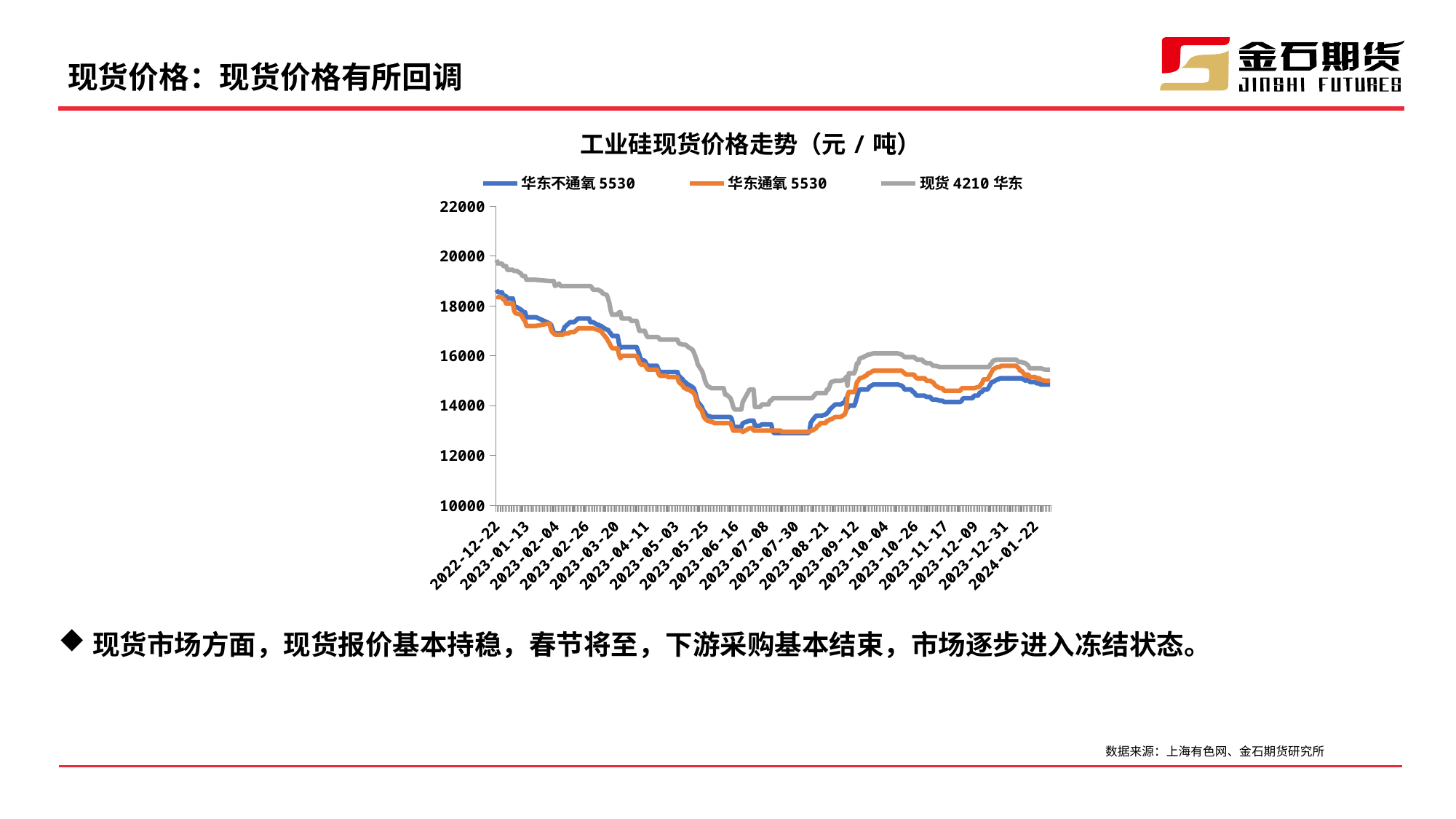

# 现货价格：现货价格有所回调
工业硅现货价格走势（元/吨）

### Chart

| Category | 华东不通氧5530 | 华东通氧5530 | 现货4210华东 |
|---|---|---|---|
| 45324 | 14850.0 | 15000.0 | 15450.0 |
| 45323 | 14850.0 | 15000.0 | 15450.0 |
| 45322 | 14850.0 | 15000.0 | 15450.0 |
| 45321 | 14850.0 | 15000.0 | 15450.0 |
| 45320 | 14850.0 | 15000.0 | 15450.0 |
| 45317 | 14850.0 | 15050.0 | 15500.0 |
| 45316 | 14900.0 | 15100.0 | 15500.0 |
| 45315 | 14900.0 | 15100.0 | 15500.0 |
| 45314 | 14900.0 | 15100.0 | 15500.0 |
| 45313 | 14950.0 | 15150.0 | 15500.0 |
| 45310 | 14950.0 | 15150.0 | 15500.0 |
| 45309 | 14950.0 | 15150.0 | 15500.0 |
| 45308 | 15050.0 | 15250.0 | 15600.0 |
| 45307 | 15100.0 | 15250.0 | 15650.0 |
| 45306 | 15000.0 | 15200.0 | 15700.0 |
| 45303 | 15100.0 | 15400.0 | 15750.0 |
| 45302 | 15100.0 | 15400.0 | 15750.0 |
| 45301 | 15100.0 | 15500.0 | 15750.0 |
| 45300 | 15100.0 | 15550.0 | 15800.0 |
| 45299 | 15100.0 | 15600.0 | 15850.0 |
| 45296 | 15100.0 | 15600.0 | 15850.0 |
| 45295 | 15100.0 | 15600.0 | 15850.0 |
| 45294 | 15100.0 | 15600.0 | 15850.0 |
| 45293 | 15100.0 | 15600.0 | 15850.0 |
| 45289 | 15100.0 | 15600.0 | 15850.0 |
| 45288 | 15100.0 | 15600.0 | 15850.0 |
| 45287 | 15100.0 | 15550.0 | 15850.0 |
| 45286 | 15050.0 | 15550.0 | 15850.0 |
| 45285 | 15050.0 | 15550.0 | 15850.0 |
| 45282 | 14950.0 | 15450.0 | 15800.0 |
| 45281 | 14950.0 | 15350.0 | 15700.0 |
| 45280 | 14850.0 | 15250.0 | 15650.0 |
| 45279 | 14750.0 | 15150.0 | 15550.0 |
| 45278 | 14650.0 | 15050.0 | 15550.0 |
| 45275 | 14650.0 | 15050.0 | 15550.0 |
| 45274 | 14550.0 | 14900.0 | 15550.0 |
| 45273 | 14550.0 | 14850.0 | 15550.0 |
| 45272 | 14500.0 | 14750.0 | 15550.0 |
| 45271 | 14400.0 | 14750.0 | 15550.0 |
| 45268 | 14400.0 | 14700.0 | 15550.0 |
| 45267 | 14300.0 | 14700.0 | 15550.0 |
| 45266 | 14300.0 | 14700.0 | 15550.0 |
| 45265 | 14300.0 | 14700.0 | 15550.0 |
| 45264 | 14300.0 | 14700.0 | 15550.0 |
| 45261 | 14300.0 | 14700.0 | 15550.0 |
| 45260 | 14300.0 | 14700.0 | 15550.0 |
| 45259 | 14200.0 | 14700.0 | 15550.0 |
| 45258 | 14150.0 | 14600.0 | 15550.0 |
| 45257 | 14150.0 | 14600.0 | 15550.0 |
| 45254 | 14150.0 | 14600.0 | 15550.0 |
| 45253 | 14150.0 | 14600.0 | 15550.0 |
| 45252 | 14150.0 | 14600.0 | 15550.0 |
| 45251 | 14150.0 | 14600.0 | 15550.0 |
| 45250 | 14150.0 | 14600.0 | 15550.0 |
| 45247 | 14150.0 | 14600.0 | 15550.0 |
| 45246 | 14150.0 | 14600.0 | 15550.0 |
| 45245 | 14200.0 | 14700.0 | 15550.0 |
| 45244 | 14200.0 | 14700.0 | 15550.0 |
| 45243 | 14200.0 | 14700.0 | 15550.0 |
| 45240 | 14250.0 | 14800.0 | 15600.0 |
| 45239 | 14250.0 | 14850.0 | 15600.0 |
| 45238 | 14250.0 | 14950.0 | 15600.0 |
| 45237 | 14250.0 | 14950.0 | 15650.0 |
| 45236 | 14350.0 | 15000.0 | 15700.0 |
| 45233 | 14350.0 | 15000.0 | 15700.0 |
| 45232 | 14400.0 | 15100.0 | 15750.0 |
| 45231 | 14400.0 | 15100.0 | 15750.0 |
| 45230 | 14400.0 | 15100.0 | 15850.0 |
| 45229 | 14400.0 | 15100.0 | 15850.0 |
| 45226 | 14400.0 | 15100.0 | 15850.0 |
| 45225 | 14450.0 | 15150.0 | 15900.0 |
| 45224 | 14550.0 | 15250.0 | 15950.0 |
| 45223 | 14550.0 | 15250.0 | 15950.0 |
| 45222 | 14650.0 | 15250.0 | 15950.0 |
| 45219 | 14650.0 | 15250.0 | 15950.0 |
| 45218 | 14650.0 | 15250.0 | 15950.0 |
| 45217 | 14650.0 | 15300.0 | 15950.0 |
| 45216 | 14750.0 | 15350.0 | 16000.0 |
| 45215 | 14800.0 | 15400.0 | 16050.0 |
| 45212 | 14850.0 | 15400.0 | 16100.0 |
| 45211 | 14850.0 | 15400.0 | 16100.0 |
| 45210 | 14850.0 | 15400.0 | 16100.0 |
| 45209 | 14850.0 | 15400.0 | 16100.0 |
| 45208 | 14850.0 | 15400.0 | 16100.0 |
| 45197 | 14850.0 | 15400.0 | 16100.0 |
| 45196 | 14850.0 | 15400.0 | 16100.0 |
| 45195 | 14850.0 | 15400.0 | 16100.0 |
| 45194 | 14850.0 | 15400.0 | 16100.0 |
| 45191 | 14750.0 | 15300.0 | 16050.0 |
| 45190 | 14650.0 | 15300.0 | 16050.0 |
| 45189 | 14650.0 | 15200.0 | 16000.0 |
| 45188 | 14650.0 | 15200.0 | 16000.0 |
| 45187 | 14650.0 | 15150.0 | 15950.0 |
| 45184 | 14650.0 | 15100.0 | 15900.0 |
| 45183 | 14550.0 | 15000.0 | 15700.0 |
| 45182 | 14350.0 | 14950.0 | 15700.0 |
| 45181 | 14150.0 | 14700.0 | 15450.0 |
| 45180 | 14000.0 | 14550.0 | 15300.0 |
| 45177 | 14000.0 | 14550.0 | 15300.0 |
| 45176 | 14000.0 | 14550.0 | 15300.0 |
| 45175 | 13900.0 | 14400.0 | 14800.0 |
| 45174 | 14300.0 | 13800.0 | 15150.0 |
| 45173 | 14150.0 | 13650.0 | 15050.0 |
| 45170 | 14050.0 | 13550.0 | 15000.0 |
| 45169 | 14050.0 | 13550.0 | 15000.0 |
| 45168 | 14050.0 | 13550.0 | 15000.0 |
| 45167 | 14050.0 | 13550.0 | 15000.0 |
| 45166 | 14050.0 | 13550.0 | 15000.0 |
| 45163 | 13900.0 | 13450.0 | 14950.0 |
| 45162 | 13850.0 | 13450.0 | 14800.0 |
| 45161 | 13750.0 | 13400.0 | 14650.0 |
| 45160 | 13700.0 | 13400.0 | 14650.0 |
| 45159 | 13650.0 | 13300.0 | 14500.0 |
| 45156 | 13600.0 | 13300.0 | 14500.0 |
| 45155 | 13600.0 | 13300.0 | 14500.0 |
| 45154 | 13600.0 | 13200.0 | 14500.0 |
| 45153 | 13600.0 | 13200.0 | 14500.0 |
| 45152 | 13600.0 | 13100.0 | 14500.0 |
| 45149 | 13400.0 | 13000.0 | 14300.0 |
| 45148 | 13300.0 | 13000.0 | 14300.0 |
| 45147 | 12950.0 | 12950.0 | 14300.0 |
| 45146 | 12900.0 | 12950.0 | 14300.0 |
| 45145 | 12900.0 | 12950.0 | 14300.0 |
| 45142 | 12900.0 | 12950.0 | 14300.0 |
| 45141 | 12900.0 | 12950.0 | 14300.0 |
| 45140 | 12900.0 | 12950.0 | 14300.0 |
| 45139 | 12900.0 | 12950.0 | 14300.0 |
| 45138 | 12900.0 | 12950.0 | 14300.0 |
| 45135 | 12900.0 | 12950.0 | 14300.0 |
| 45134 | 12900.0 | 12950.0 | 14300.0 |
| 45133 | 12900.0 | 12950.0 | 14300.0 |
| 45132 | 12900.0 | 12950.0 | 14300.0 |
| 45131 | 12900.0 | 12950.0 | 14300.0 |
| 45128 | 12900.0 | 12950.0 | 14300.0 |
| 45127 | 12900.0 | 12950.0 | 14300.0 |
| 45126 | 12900.0 | 13000.0 | 14300.0 |
| 45125 | 12900.0 | 13000.0 | 14300.0 |
| 45124 | 12900.0 | 13000.0 | 14300.0 |
| 45121 | 12900.0 | 13000.0 | 14300.0 |
| 45120 | 13000.0 | 13000.0 | 14300.0 |
| 45119 | 13250.0 | 13000.0 | 14200.0 |
| 45118 | 13250.0 | 13000.0 | 14200.0 |
| 45117 | 13250.0 | 13000.0 | 14050.0 |
| 45114 | 13250.0 | 13000.0 | 14050.0 |
| 45113 | 13250.0 | 13000.0 | 14050.0 |
| 45112 | 13250.0 | 13000.0 | 14050.0 |
| 45111 | 13200.0 | 13000.0 | 13950.0 |
| 45110 | 13200.0 | 13000.0 | 13950.0 |
| 45107 | 13200.0 | 13000.0 | 13950.0 |
| 45106 | 13400.0 | 13000.0 | 14650.0 |
| 45105 | 13400.0 | 13100.0 | 14650.0 |
| 45104 | 13400.0 | 13100.0 | 14650.0 |
| 45103 | 13400.0 | 13100.0 | 14650.0 |
| 45098 | 13300.0 | 12950.0 | 14150.0 |
| 45097 | 13150.0 | 13000.0 | 13850.0 |
| 45096 | 13150.0 | 13000.0 | 13850.0 |
| 45093 | 13150.0 | 13000.0 | 13850.0 |
| 45092 | 13150.0 | 13000.0 | 13850.0 |
| 45091 | 13200.0 | 13000.0 | 13950.0 |
| 45090 | 13450.0 | 13150.0 | 14150.0 |
| 45089 | 13550.0 | 13300.0 | 14300.0 |
| 45086 | 13550.0 | 13300.0 | 14450.0 |
| 45085 | 13550.0 | 13300.0 | 14450.0 |
| 45084 | 13550.0 | 13300.0 | 14700.0 |
| 45083 | 13550.0 | 13300.0 | 14700.0 |
| 45082 | 13550.0 | 13300.0 | 14700.0 |
| 45079 | 13550.0 | 13300.0 | 14700.0 |
| 45078 | 13550.0 | 13300.0 | 14700.0 |
| 45077 | 13550.0 | 13300.0 | 14700.0 |
| 45076 | 13550.0 | 13350.0 | 14700.0 |
| 45075 | 13550.0 | 13350.0 | 14700.0 |
| 45072 | 13600.0 | 13400.0 | 14800.0 |
| 45071 | 13650.0 | 13450.0 | 14900.0 |
| 45070 | 13750.0 | 13500.0 | 15050.0 |
| 45069 | 13800.0 | 13600.0 | 15250.0 |
| 45068 | 13950.0 | 13800.0 | 15400.0 |
| 45065 | 14150.0 | 14000.0 | 15650.0 |
| 45064 | 14350.0 | 14200.0 | 15850.0 |
| 45063 | 14550.0 | 14400.0 | 16000.0 |
| 45062 | 14700.0 | 14500.0 | 16150.0 |
| 45061 | 14750.0 | 14550.0 | 16250.0 |
| 45058 | 14850.0 | 14650.0 | 16350.0 |
| 45057 | 14850.0 | 14650.0 | 16400.0 |
| 45056 | 14950.0 | 14700.0 | 16450.0 |
| 45055 | 14950.0 | 14700.0 | 16450.0 |
| 45054 | 15050.0 | 14800.0 | 16450.0 |
| 45051 | 15200.0 | 14950.0 | 16500.0 |
| 45050 | 15350.0 | 15150.0 | 16650.0 |
| 45044 | 15350.0 | 15150.0 | 16650.0 |
| 45043 | 15350.0 | 15150.0 | 16650.0 |
| 45042 | 15350.0 | 15200.0 | 16650.0 |
| 45041 | 15350.0 | 15200.0 | 16650.0 |
| 45040 | 15350.0 | 15200.0 | 16650.0 |
| 45037 | 15350.0 | 15200.0 | 16650.0 |
| 45036 | 15450.0 | 15300.0 | 16750.0 |
| 45035 | 15600.0 | 15450.0 | 16750.0 |
| 45034 | 15600.0 | 15450.0 | 16750.0 |
| 45033 | 15600.0 | 15450.0 | 16750.0 |
| 45030 | 15600.0 | 15450.0 | 16750.0 |
| 45029 | 15600.0 | 15450.0 | 16750.0 |
| 45028 | 15600.0 | 15450.0 | 16750.0 |
| 45027 | 15700.0 | 15550.0 | 16850.0 |
| 45026 | 15800.0 | 15650.0 | 17000.0 |
| 45023 | 15850.0 | 15650.0 | 17000.0 |
| 45022 | 16050.0 | 15750.0 | 17000.0 |
| 45020 | 16350.0 | 16000.0 | 17400.0 |
| 45019 | 16350.0 | 16000.0 | 17400.0 |
| 45016 | 16350.0 | 16000.0 | 17400.0 |
| 45015 | 16350.0 | 16000.0 | 17500.0 |
| 45014 | 16350.0 | 16000.0 | 17500.0 |
| 45013 | 16350.0 | 16000.0 | 17500.0 |
| 45012 | 16350.0 | 16000.0 | 17500.0 |
| 45009 | 16350.0 | 16000.0 | 17500.0 |
| 45008 | 16300.0 | 15900.0 | 17750.0 |
| 45007 | 16500.0 | 16050.0 | 17750.0 |
| 45006 | 16800.0 | 16300.0 | 17650.0 |
| 45005 | 16800.0 | 16300.0 | 17650.0 |
| 45002 | 16800.0 | 16300.0 | 17650.0 |
| 45001 | 16900.0 | 16400.0 | 17800.0 |
| 45000 | 16950.0 | 16500.0 | 18100.0 |
| 44999 | 17050.0 | 16600.0 | 18300.0 |
| 44998 | 17050.0 | 16700.0 | 18450.0 |
| 44995 | 17150.0 | 16900.0 | 18500.0 |
| 44994 | 17200.0 | 17000.0 | 18600.0 |
| 44993 | 17200.0 | 17000.0 | 18600.0 |
| 44992 | 17250.0 | 17050.0 | 18650.0 |
| 44991 | 17250.0 | 17050.0 | 18650.0 |
| 44988 | 17350.0 | 17100.0 | 18650.0 |
| 44987 | 17350.0 | 17100.0 | 18750.0 |
| 44986 | 17350.0 | 17100.0 | 18800.0 |
| 44985 | 17500.0 | 17100.0 | 18800.0 |
| 44984 | 17500.0 | 17100.0 | 18800.0 |
| 44981 | 17500.0 | 17100.0 | 18800.0 |
| 44980 | 17500.0 | 17100.0 | 18800.0 |
| 44979 | 17500.0 | 17100.0 | 18800.0 |
| 44978 | 17500.0 | 17100.0 | 18800.0 |
| 44977 | 17500.0 | 17100.0 | 18800.0 |
| 44974 | 17350.0 | 16950.0 | 18800.0 |
| 44973 | 17350.0 | 16950.0 | 18800.0 |
| 44972 | 17350.0 | 16950.0 | 18800.0 |
| 44971 | 17350.0 | 16950.0 | 18800.0 |
| 44970 | 17300.0 | 16900.0 | 18800.0 |
| 44967 | 17150.0 | 16900.0 | 18800.0 |
| 44966 | 17000.0 | 16850.0 | 18800.0 |
| 44965 | 16900.0 | 16850.0 | 18800.0 |
| 44964 | 16900.0 | 16850.0 | 18800.0 |
| 44963 | 16900.0 | 16850.0 | 18900.0 |
| 44960 | 16900.0 | 16850.0 | 18800.0 |
| 44959 | 16950.0 | 16900.0 | 19000.0 |
| 44958 | 17100.0 | 16950.0 | 19000.0 |
| 44957 | 17250.0 | 17050.0 | 19000.0 |
| 44956 | 17300.0 | 17300.0 | 19000.0 |
| 44946 | 17550.0 | 17200.0 | 19050.0 |
| 44945 | 17550.0 | 17200.0 | 19050.0 |
| 44944 | 17550.0 | 17200.0 | 19050.0 |
| 44943 | 17550.0 | 17200.0 | 19050.0 |
| 44942 | 17550.0 | 17200.0 | 19050.0 |
| 44939 | 17550.0 | 17200.0 | 19050.0 |
| 44938 | 17750.0 | 17400.0 | 19200.0 |
| 44937 | 17750.0 | 17450.0 | 19200.0 |
| 44936 | 17800.0 | 17550.0 | 19200.0 |
| 44935 | 17850.0 | 17650.0 | 19300.0 |
| 44932 | 17950.0 | 17700.0 | 19400.0 |
| 44931 | 17950.0 | 17700.0 | 19400.0 |
| 44930 | 18000.0 | 17800.0 | 19400.0 |
| 44929 | 18300.0 | 18100.0 | 19450.0 |
| 44925 | 18300.0 | 18100.0 | 19450.0 |
| 44924 | 18400.0 | 18100.0 | 19600.0 |
| 44923 | 18400.0 | 18250.0 | 19600.0 |
| 44922 | 18400.0 | 18250.0 | 19600.0 |
| 44921 | 18550.0 | 18350.0 | 19700.0 |
| 44918 | 18550.0 | 18350.0 | 19700.0 |
| 44917 | 18650.0 | 18400.0 | 19850.0 |
现货市场方面，现货报价基本持稳，春节将至，下游采购基本结束，市场逐步进入冻结状态。
数据来源：上海有色网、金石期货研究所